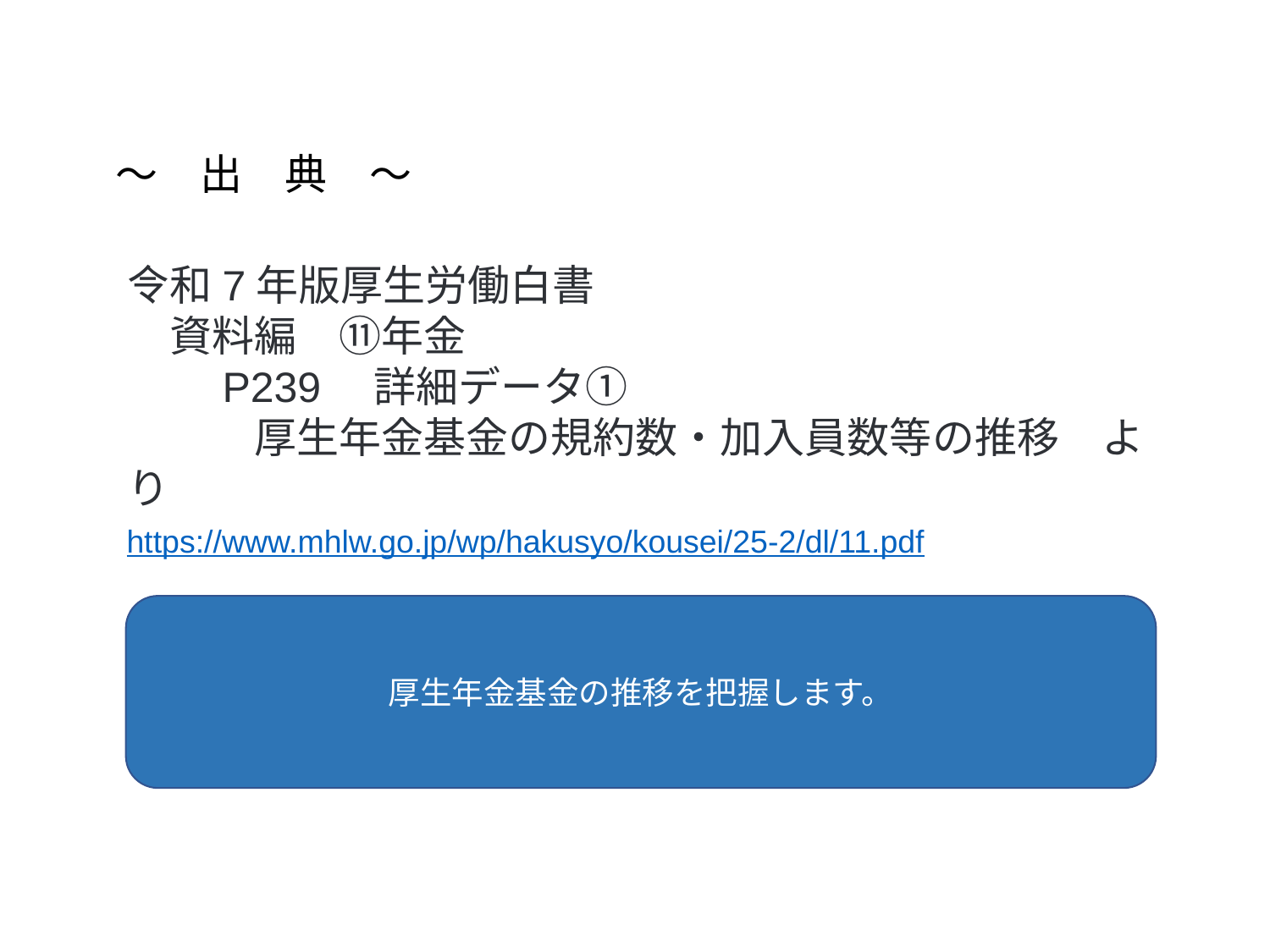

～　出　典　～
令和7年版厚生労働白書
　資料編　⑪年金
　　P239　詳細データ①
　　　厚生年金基金の規約数・加入員数等の推移　より

https://www.mhlw.go.jp/wp/hakusyo/kousei/25-2/dl/11.pdf

厚生年金基金の推移を把握します。